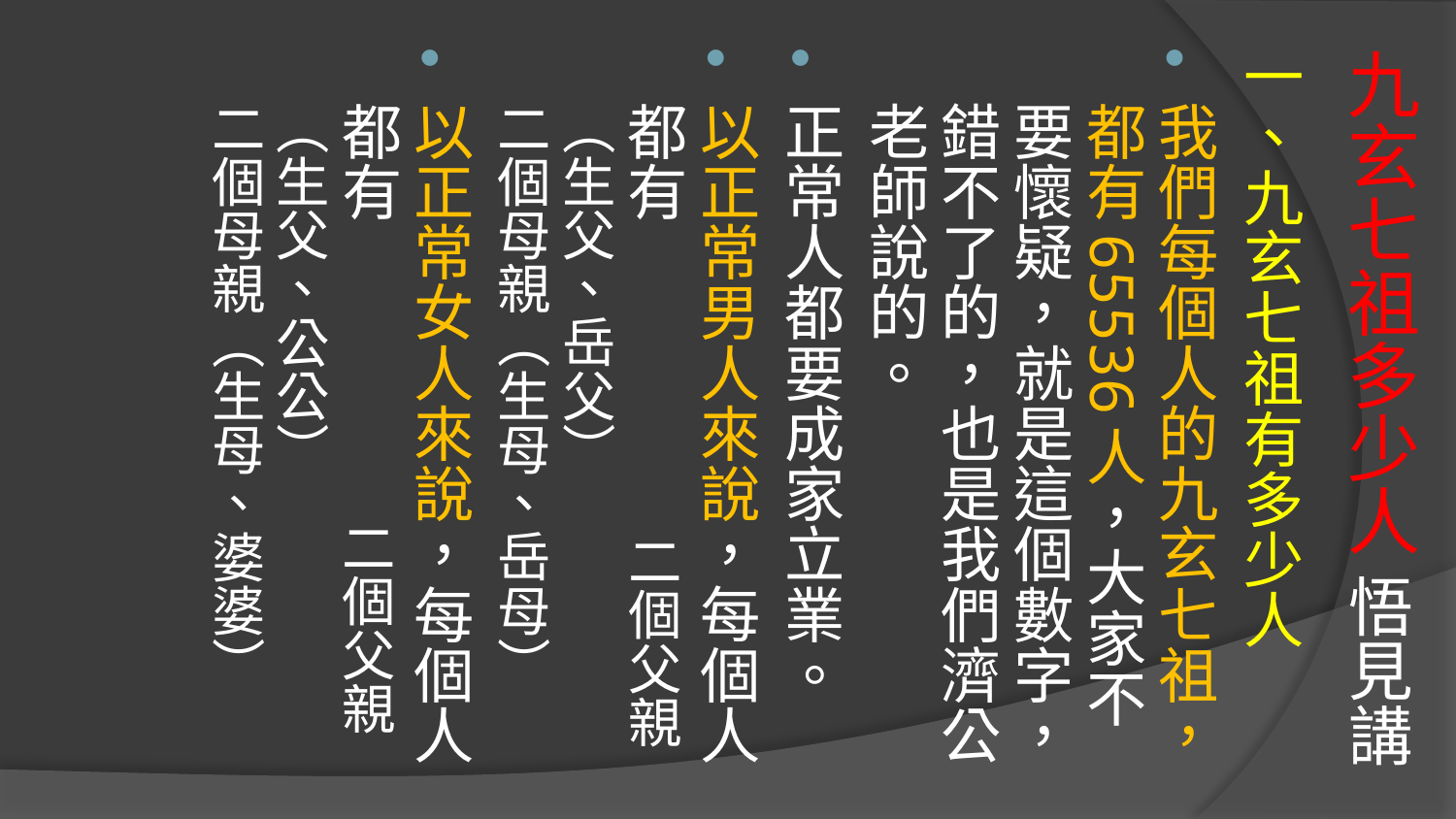

# 九玄七祖多少人 悟見講
一、九玄七祖有多少人
我們每個人的九玄七祖，都有65536人，大家不要懷疑，就是這個數字，錯不了的，也是我們濟公老師說的。
正常人都要成家立業。
以正常男人來說，每個人都有                       二個父親（生父、岳父）                        二個母親（生母、岳母）
以正常女人來說，每個人都有                      二個父親（生父、公公）                      二個母親（生母、婆婆）